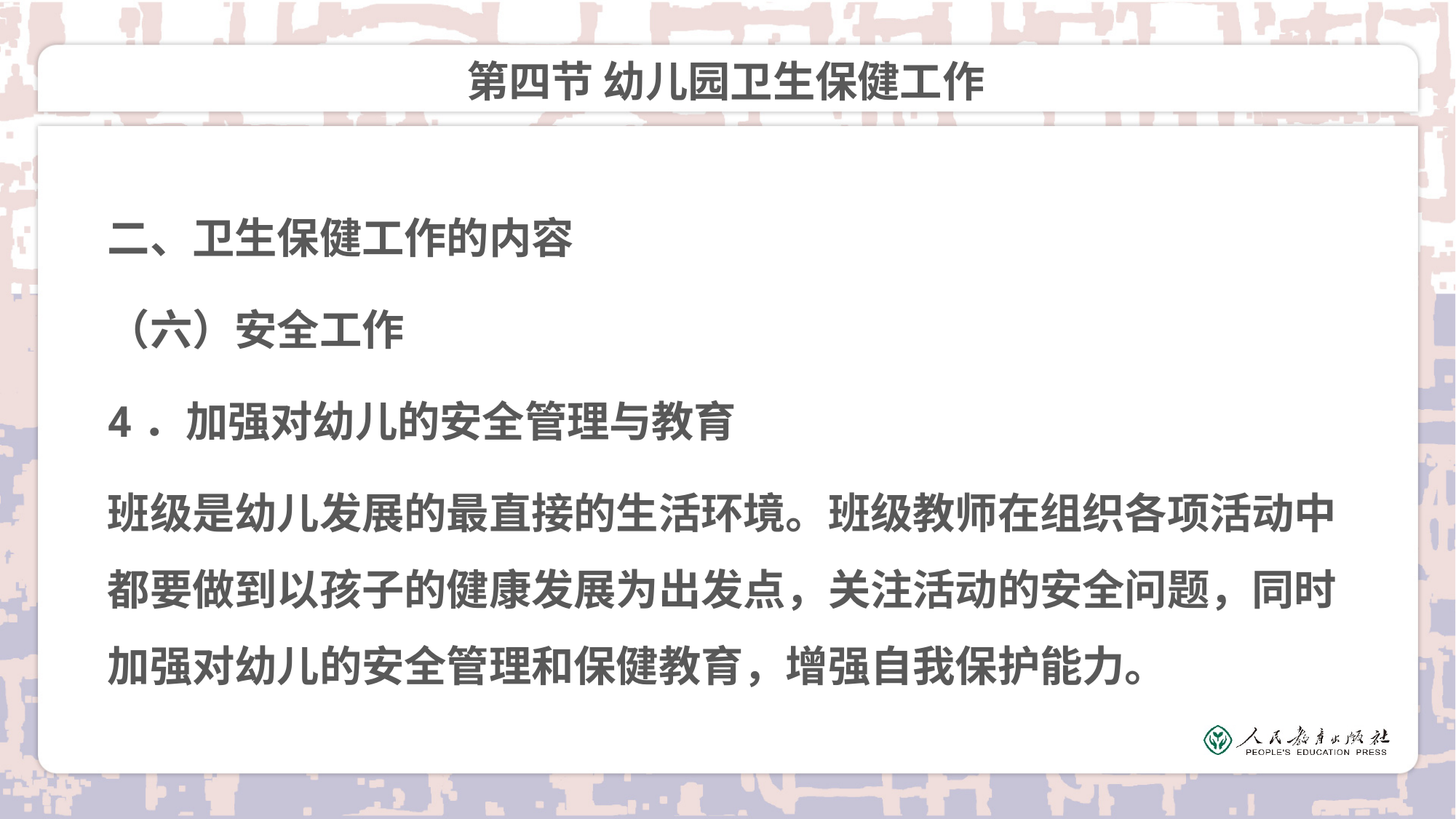

# 第四节 幼儿园卫生保健工作
二、卫生保健工作的内容
（六）安全工作
4．加强对幼儿的安全管理与教育
班级是幼儿发展的最直接的生活环境。班级教师在组织各项活动中都要做到以孩子的健康发展为出发点，关注活动的安全问题，同时加强对幼儿的安全管理和保健教育，增强自我保护能力。